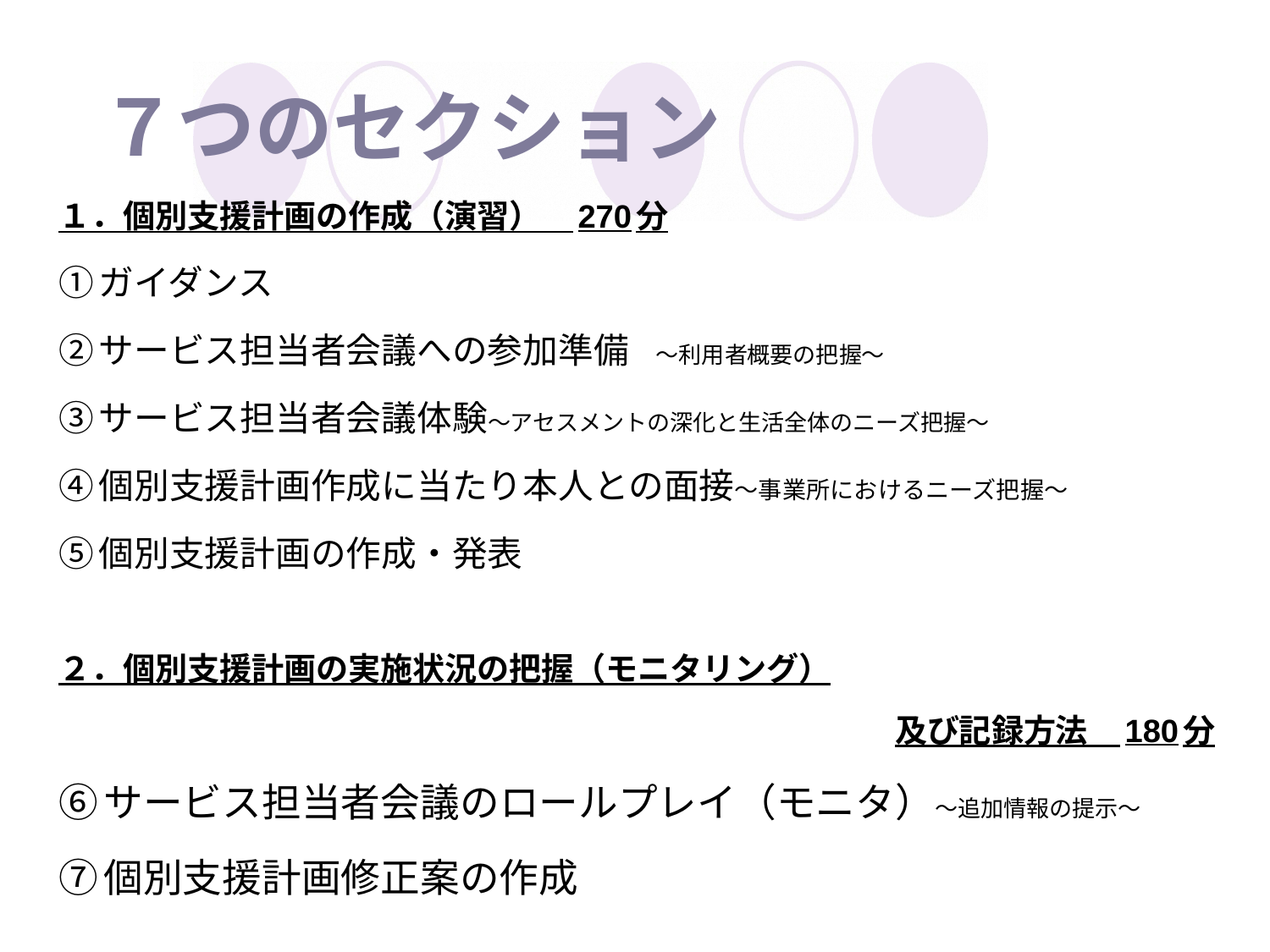

# ７つのセクション
１．個別支援計画の作成（演習）　270分
①ガイダンス
②サービス担当者会議への参加準備　～利用者概要の把握～
③サービス担当者会議体験～アセスメントの深化と生活全体のニーズ把握～
④個別支援計画作成に当たり本人との面接～事業所におけるニーズ把握～
⑤個別支援計画の作成・発表

２．個別支援計画の実施状況の把握（モニタリング）
　　　　　　　　　　　　　　　　　　　　　　　　　　及び記録方法　180分
⑥サービス担当者会議のロールプレイ（モニタ）～追加情報の提示～
⑦個別支援計画修正案の作成